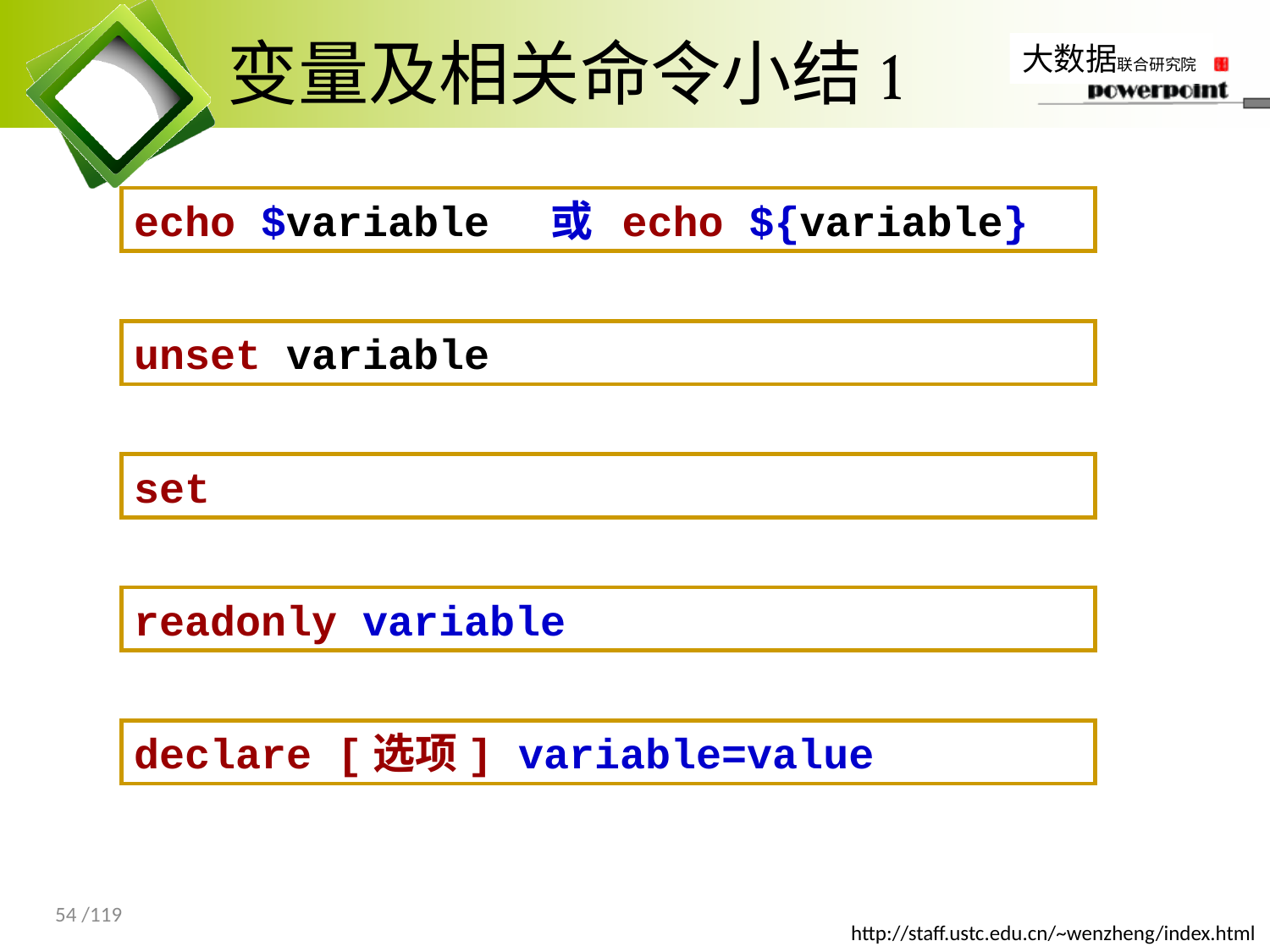

# 变量及相关命令小结1

echo $variable  或  echo ${variable}
unset variable
set
readonly variable
declare [选项] variable=value
54